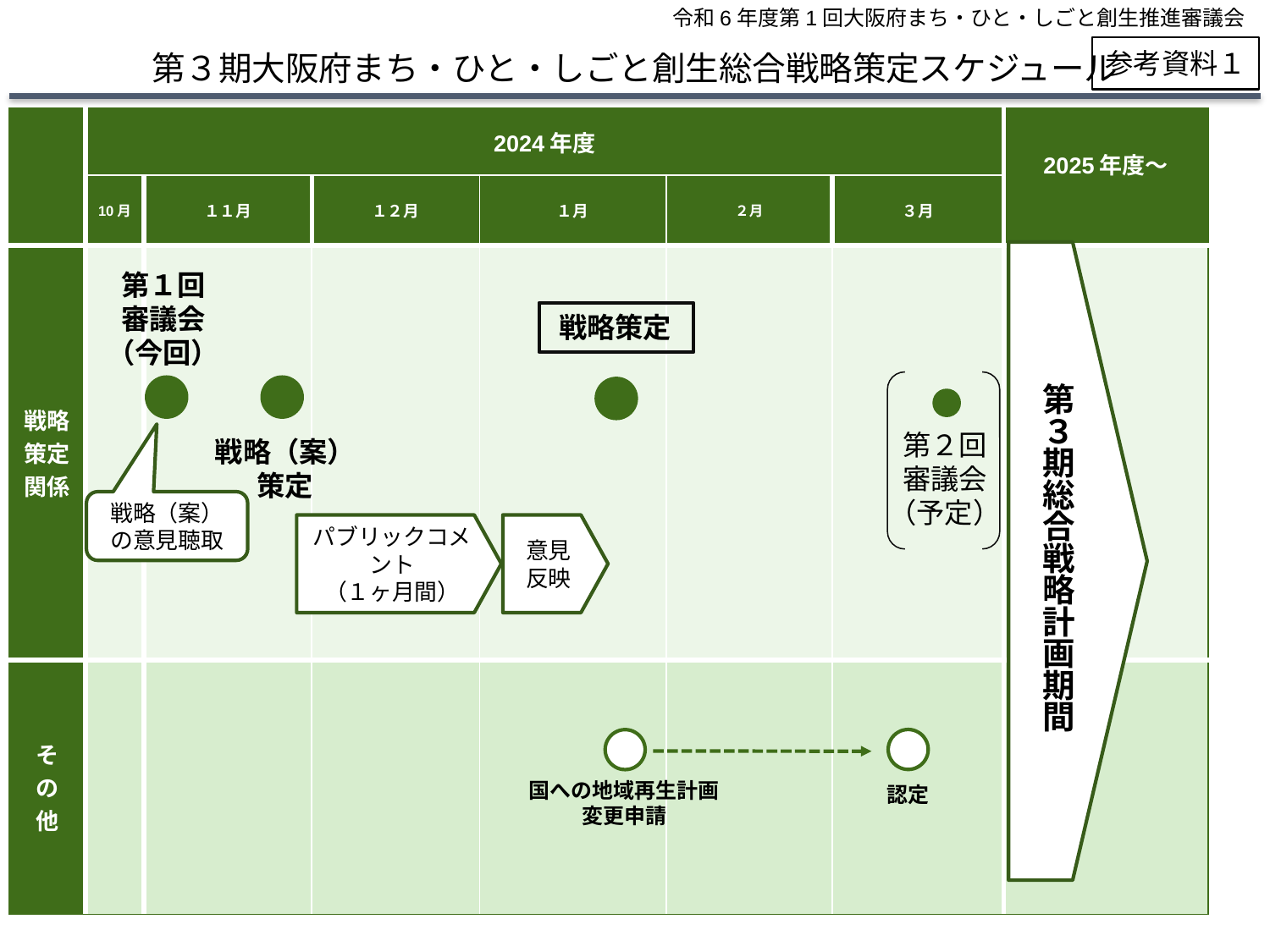

令和6年度第1回大阪府まち・ひと・しごと創生推進審議会
参考資料１
第３期大阪府まち・ひと・しごと創生総合戦略策定スケジュール
|  | 2024年度 |  |  |  |  |  | 2025年度～ |
| --- | --- | --- | --- | --- | --- | --- | --- |
|  | 10月 | １１月 | １２月 | １月 | ２月 | ３月 |  |
| 戦略策定関係 |  |  |  |  |  |  |  |
| そ の 他 |  |  |  |  |  |  |  |
第
３
期
総
合
戦
略
計
画
期
間
第１回
審議会
（今回）

戦略策定

第２回
審議会
（予定）
戦略（案）
策定
戦略（案）
の意見聴取
パブリックコメント
（１ヶ月間）
意見
反映

国への地域再生計画
変更申請
認定